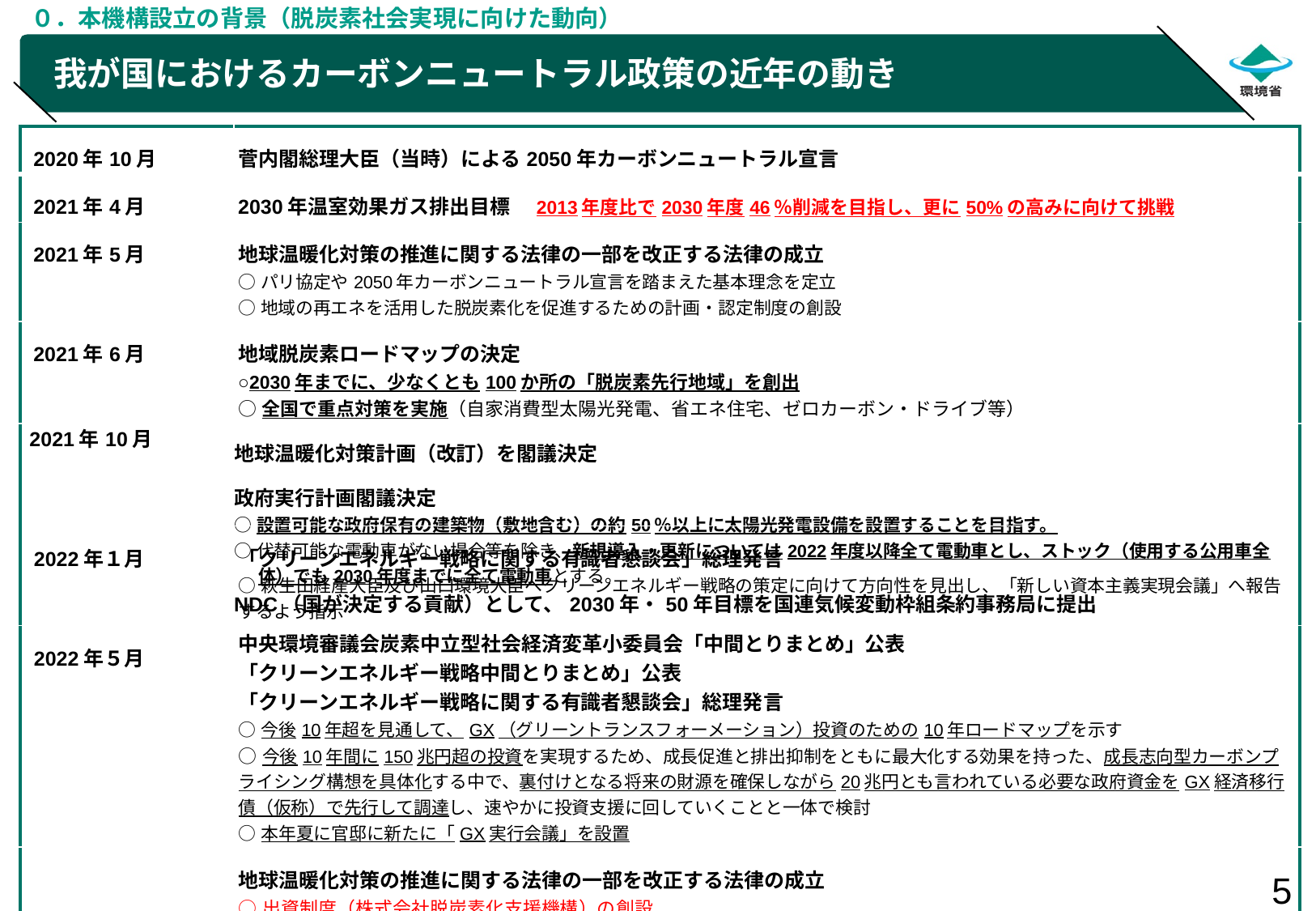

０．本機構設立の背景（脱炭素社会実現に向けた動向）
# 我が国におけるカーボンニュートラル政策の近年の動き
| 2020年10月 | 菅内閣総理⼤⾂（当時）による2050年カーボンニュートラル宣⾔ |
| --- | --- |
| 2021年4月 | 2030年温室効果ガス排出目標　2013年度比で2030年度46％削減を目指し、更に50%の高みに向けて挑戦 |
| 2021年5月 | 地球温暖化対策の推進に関する法律の一部を改正する法律の成立 ○パリ協定や2050年カーボンニュートラル宣言を踏まえた基本理念を定立 ○地域の再エネを活用した脱炭素化を促進するための計画・認定制度の創設 |
| 2021年6月 | 地域脱炭素ロードマップの決定 ○2030年までに、少なくとも100か所の「脱炭素先行地域」を創出 ○全国で重点対策を実施（自家消費型太陽光発電、省エネ住宅、ゼロカーボン・ドライブ等） |
| 2021年10月 | 地球温暖化対策計画（改訂）を閣議決定 政府実行計画閣議決定 ○設置可能な政府保有の建築物（敷地含む）の約50％以上に太陽光発電設備を設置することを目指す。 ○代替可能な電動車がない場合等を除き、新規導入・更新については2022年度以降全て電動車とし、ストック（使用する公用車全体）でも2030年度までに全て電動車とする。 NDC（国が決定する貢献）として、2030年・50年目標を国連気候変動枠組条約事務局に提出 |
| 2022年１月 | 「クリーンエネルギー戦略に関する有識者懇談会」総理発言 ○萩生田経産大臣及び山口環境大臣へクリーンエネルギー戦略の策定に向けて方向性を見出し、「新しい資本主義実現会議」へ報告するよう指示 |
| --- | --- |
| 2022年５月 | 中央環境審議会炭素中立型社会経済変革小委員会「中間とりまとめ」公表 「クリーンエネルギー戦略中間とりまとめ」公表 「クリーンエネルギー戦略に関する有識者懇談会」総理発言 ○今後10年超を見通して、GX（グリーントランスフォーメーション）投資のための10年ロードマップを示す ○今後10年間に150兆円超の投資を実現するため、成長促進と排出抑制をともに最大化する効果を持った、成長志向型カーボンプライシング構想を具体化する中で、裏付けとなる将来の財源を確保しながら20兆円とも言われている必要な政府資金をGX経済移行債（仮称）で先行して調達し、速やかに投資支援に回していくことと一体で検討 ○本年夏に官邸に新たに「GX実行会議」を設置 |
|  | 地球温暖化対策の推進に関する法律の一部を改正する法律の成立 ○出資制度（株式会社脱炭素化支援機構）の創設 ○地方公共団体に対する財政支援の努力義務の規定 |